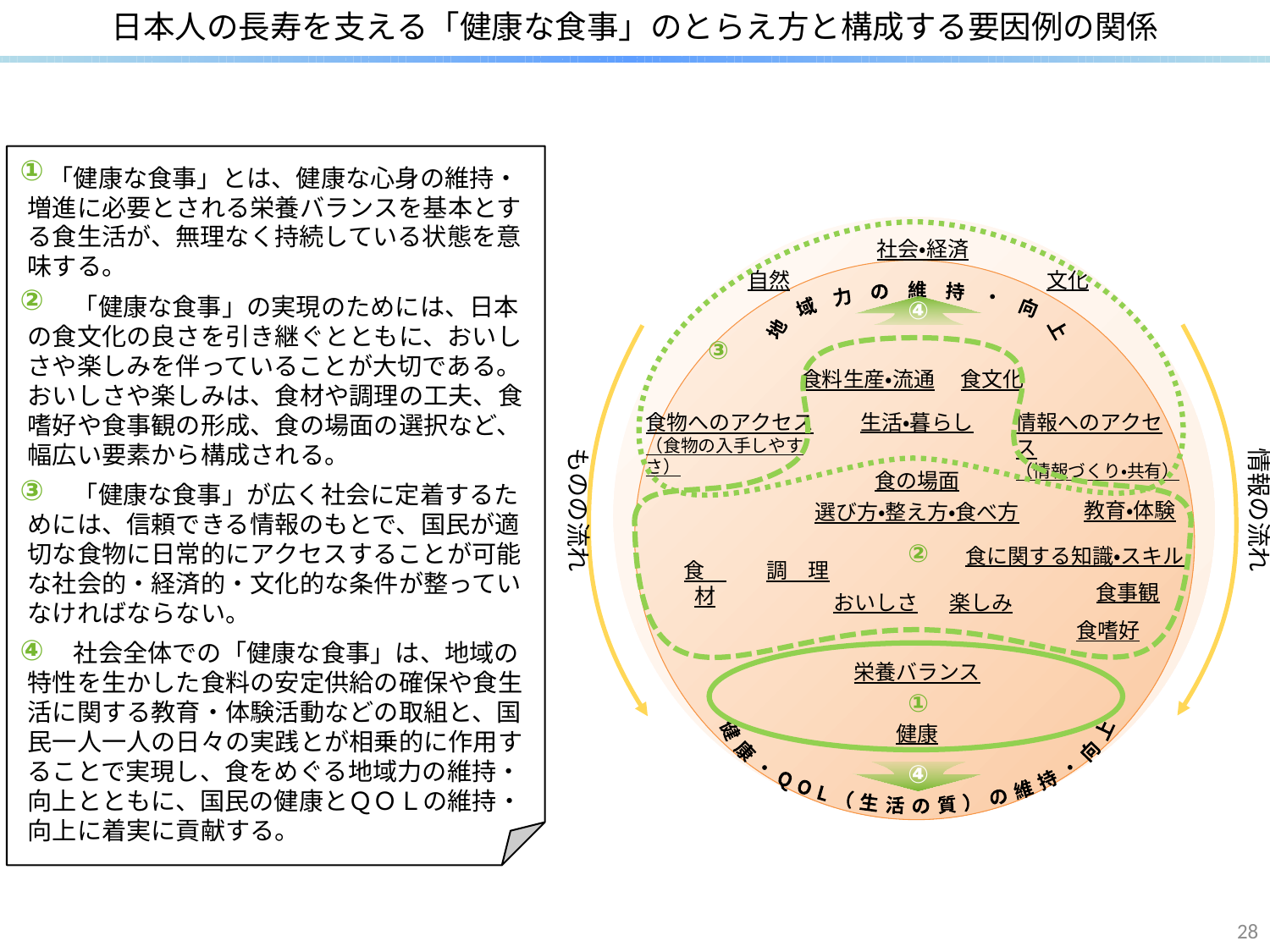

日本人の長寿を支える「健康な食事」のとらえ方と構成する要因例の関係

①

「健康な食事」とは、健康な心身の維持・増進に必要とされる栄養バランスを基本とする食生活が、無理なく持続している状態を意味する。
　「健康な食事」の実現のためには、日本の食文化の良さを引き継ぐとともに、おいしさや楽しみを伴っていることが大切である。おいしさや楽しみは、食材や調理の工夫、食嗜好や食事観の形成、食の場面の選択など、幅広い要素から構成される。
　「健康な食事」が広く社会に定着するためには、信頼できる情報のもとで、国民が適切な食物に日常的にアクセスすることが可能な社会的・経済的・文化的な条件が整っていなければならない。
　社会全体での「健康な食事」は、地域の特性を生かした食料の安定供給の確保や食生活に関する教育・体験活動などの取組と、国民一人一人の日々の実践とが相乗的に作用することで実現し、食をめぐる地域力の維持・向上とともに、国民の健康とＱＯＬの維持・向上に着実に貢献する。

社会・経済

自然
文化
④
 地　域　力　の　維　持　・　向　上

ものの流れ
情報の流れ
③

食料生産・流通
食文化
生活・暮らし
食物へのアクセス
（食物の入手しやすさ）
情報へのアクセス
（情報づくり・共有）
食の場面
教育・体験
選び方・整え方・食べ方
②
食に関する知識・スキル
食　材
調　理
食事観
おいしさ
楽しみ
　健 康 ・ Q O L （ 生 活 の 質 ） の 維 持 ・ 向 上
食嗜好

栄養バランス
①
健康
④

②
③
④
28